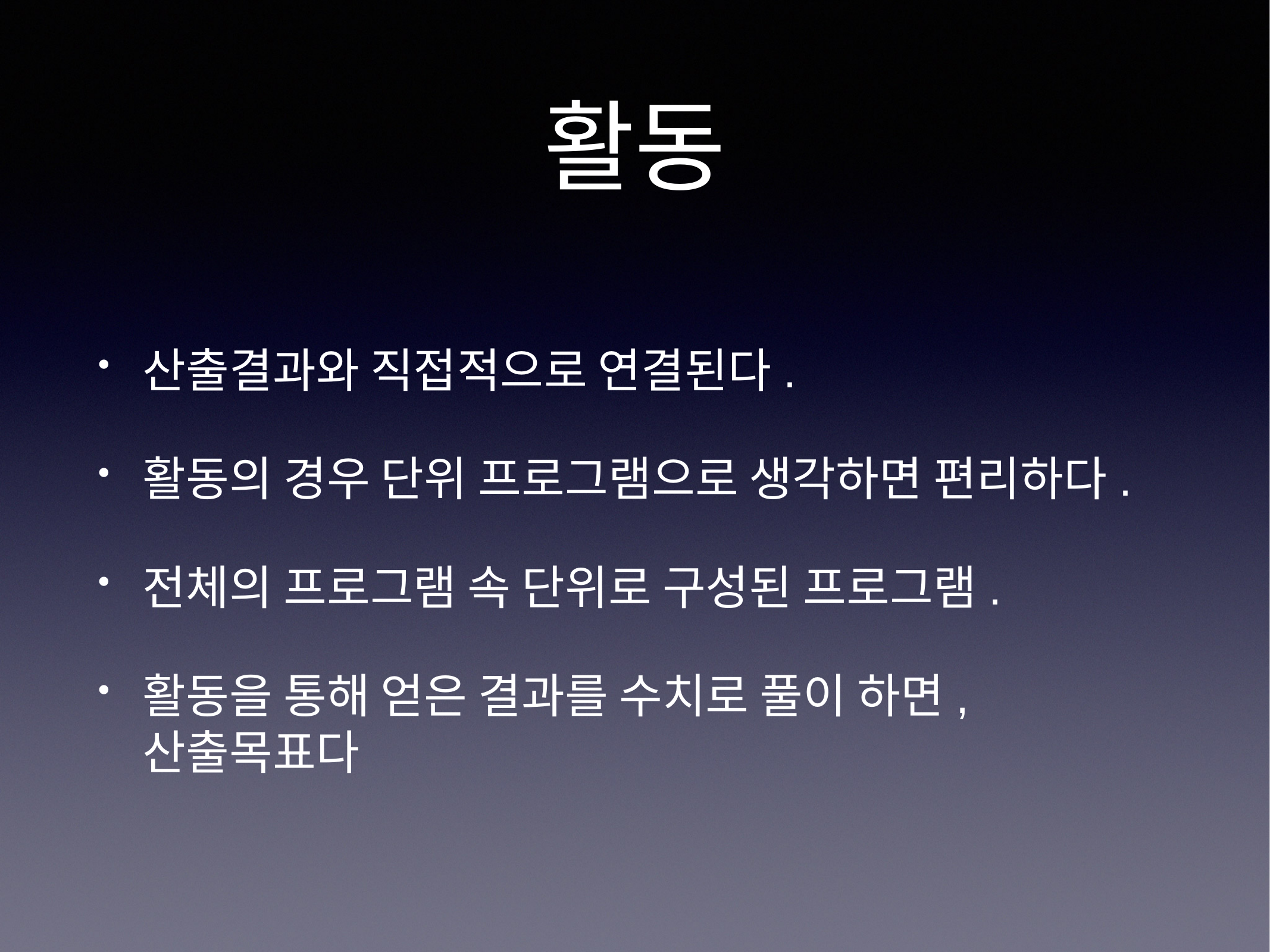

# 활동
산출결과와 직접적으로 연결된다.
활동의 경우 단위 프로그램으로 생각하면 편리하다.
전체의 프로그램 속 단위로 구성된 프로그램.
활동을 통해 얻은 결과를 수치로 풀이 하면, 산출목표다